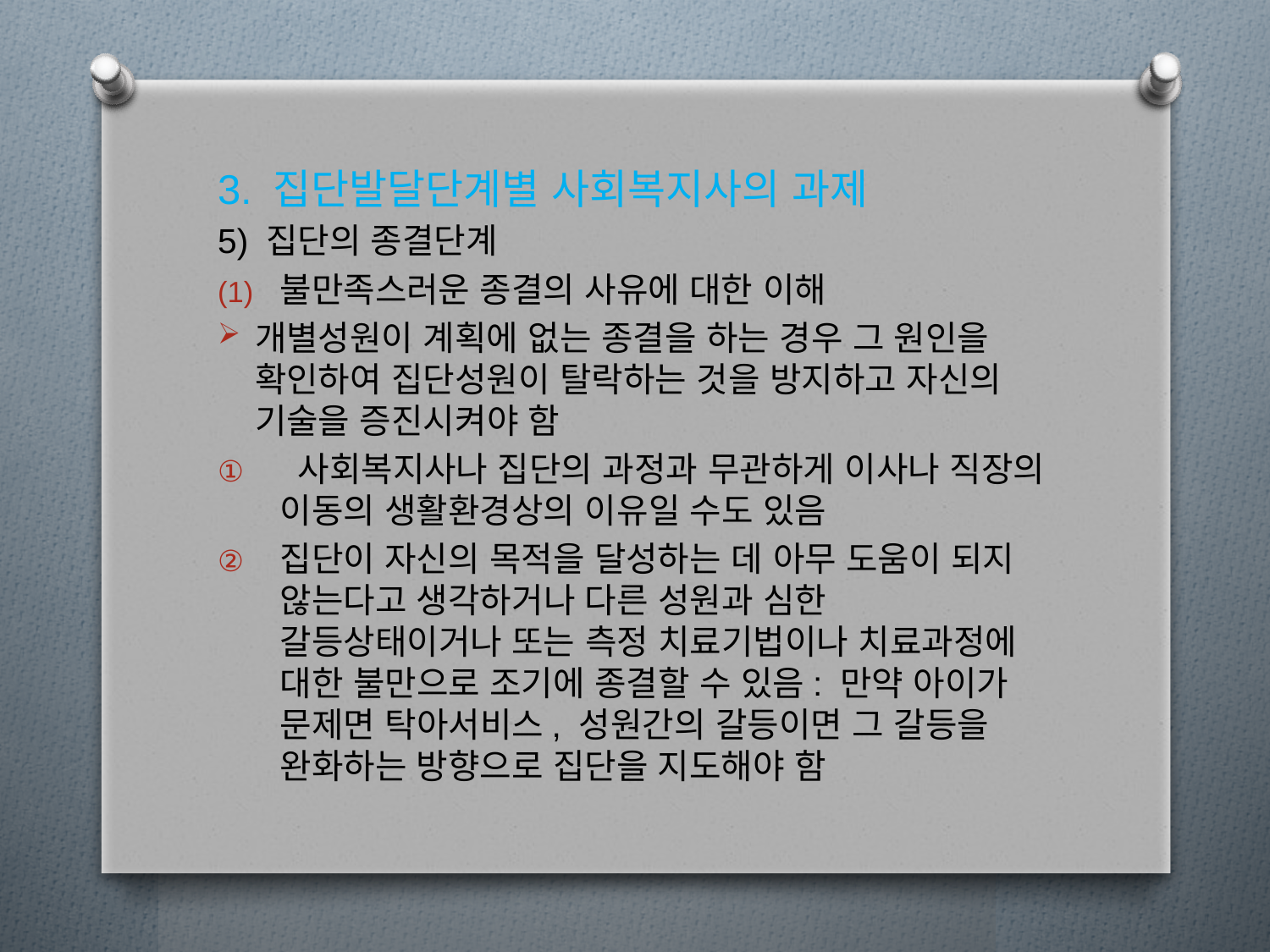

3. 집단발달단계별 사회복지사의 과제
5) 집단의 종결단계
불만족스러운 종결의 사유에 대한 이해
개별성원이 계획에 없는 종결을 하는 경우 그 원인을 확인하여 집단성원이 탈락하는 것을 방지하고 자신의 기술을 증진시켜야 함
 사회복지사나 집단의 과정과 무관하게 이사나 직장의 이동의 생활환경상의 이유일 수도 있음
집단이 자신의 목적을 달성하는 데 아무 도움이 되지 않는다고 생각하거나 다른 성원과 심한 갈등상태이거나 또는 측정 치료기법이나 치료과정에 대한 불만으로 조기에 종결할 수 있음: 만약 아이가 문제면 탁아서비스, 성원간의 갈등이면 그 갈등을 완화하는 방향으로 집단을 지도해야 함